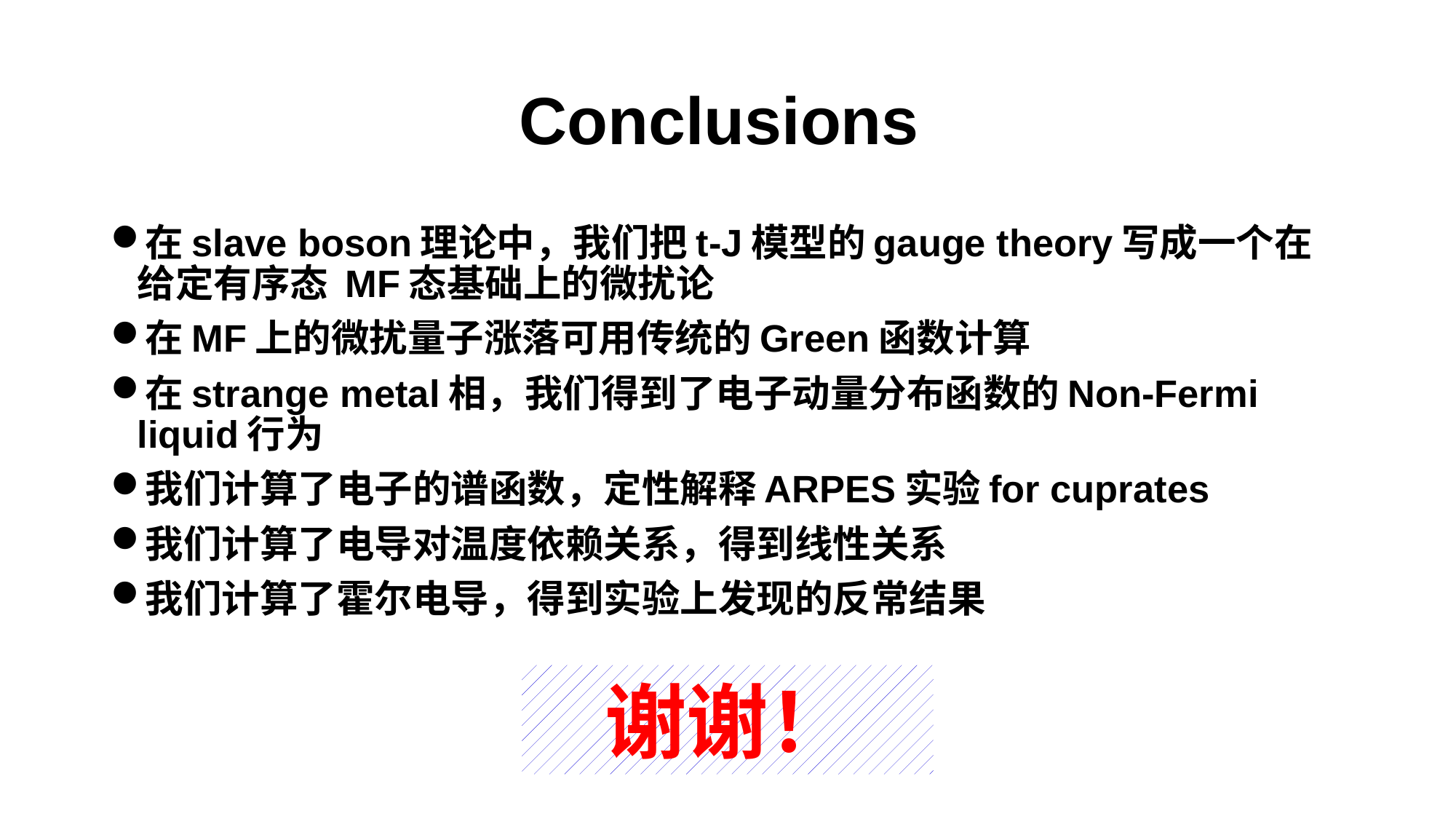

# Conclusions
在slave boson理论中，我们把t-J模型的gauge theory写成一个在给定有序态 MF态基础上的微扰论
在MF上的微扰量子涨落可用传统的Green函数计算
在strange metal相，我们得到了电子动量分布函数的Non-Fermi liquid行为
我们计算了电子的谱函数，定性解释ARPES实验for cuprates
我们计算了电导对温度依赖关系，得到线性关系
我们计算了霍尔电导，得到实验上发现的反常结果

谢谢！